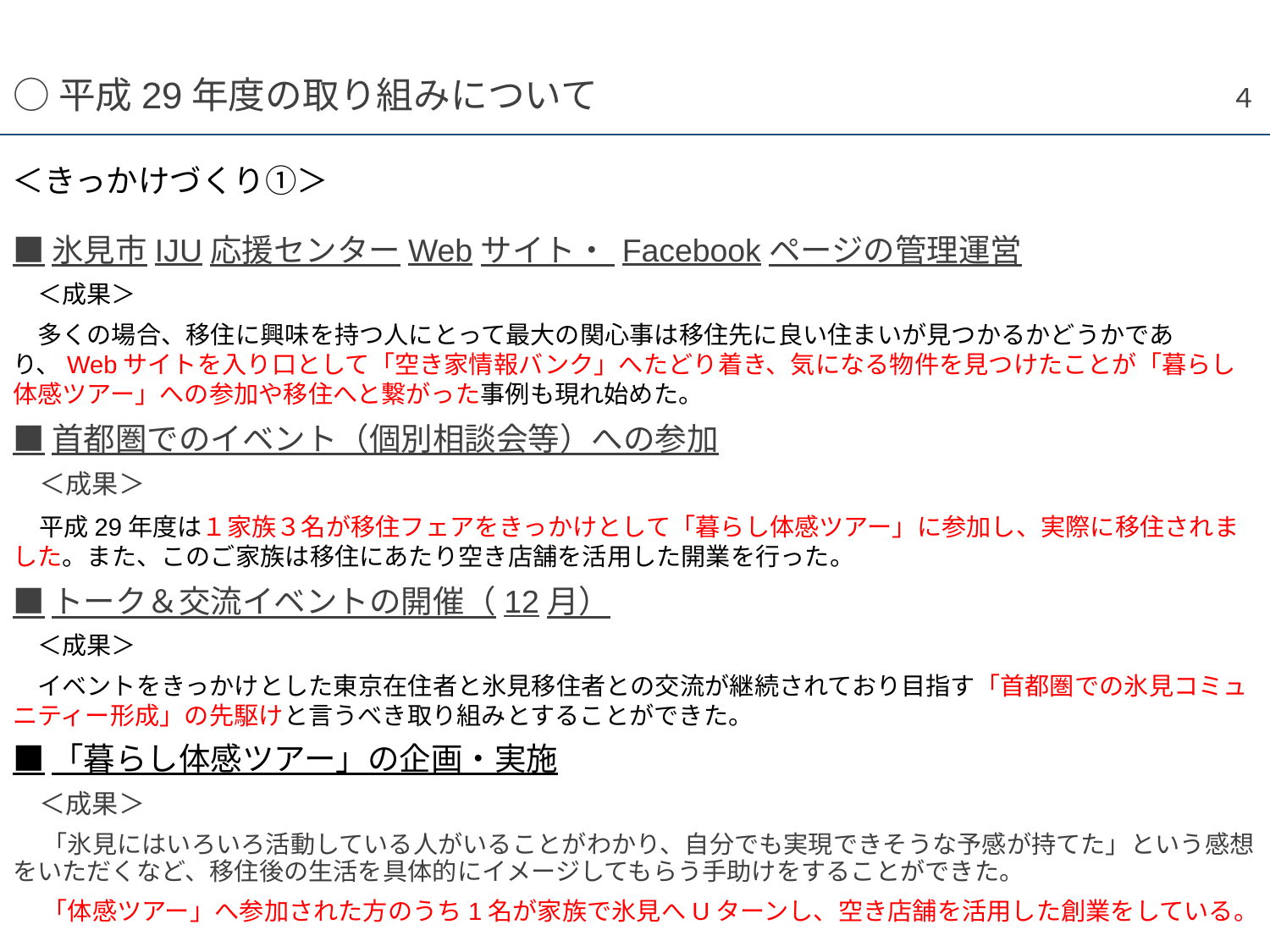

４
# ○平成29年度の取り組みについて
＜きっかけづくり①＞
■氷見市IJU応援センターWebサイト・ Facebookページの管理運営
　＜成果＞
　多くの場合、移住に興味を持つ人にとって最大の関心事は移住先に良い住まいが見つかるかどうかであり、Webサイトを入り口として「空き家情報バンク」へたどり着き、気になる物件を見つけたことが「暮らし体感ツアー」への参加や移住へと繋がった事例も現れ始めた。
■首都圏でのイベント（個別相談会等）への参加
　＜成果＞
　平成29年度は１家族３名が移住フェアをきっかけとして「暮らし体感ツアー」に参加し、実際に移住されました。また、このご家族は移住にあたり空き店舗を活用した開業を行った。
■トーク＆交流イベントの開催（12月）
　＜成果＞
　イベントをきっかけとした東京在住者と氷見移住者との交流が継続されており目指す「首都圏での氷見コミュニティー形成」の先駆けと言うべき取り組みとすることができた。
■「暮らし体感ツアー」の企画・実施
　＜成果＞
　 「氷見にはいろいろ活動している人がいることがわかり、自分でも実現できそうな予感が持てた」という感想をいただくなど、移住後の生活を具体的にイメージしてもらう手助けをすることができた。
　 「体感ツアー」へ参加された方のうち1名が家族で氷見へUターンし、空き店舗を活用した創業をしている。